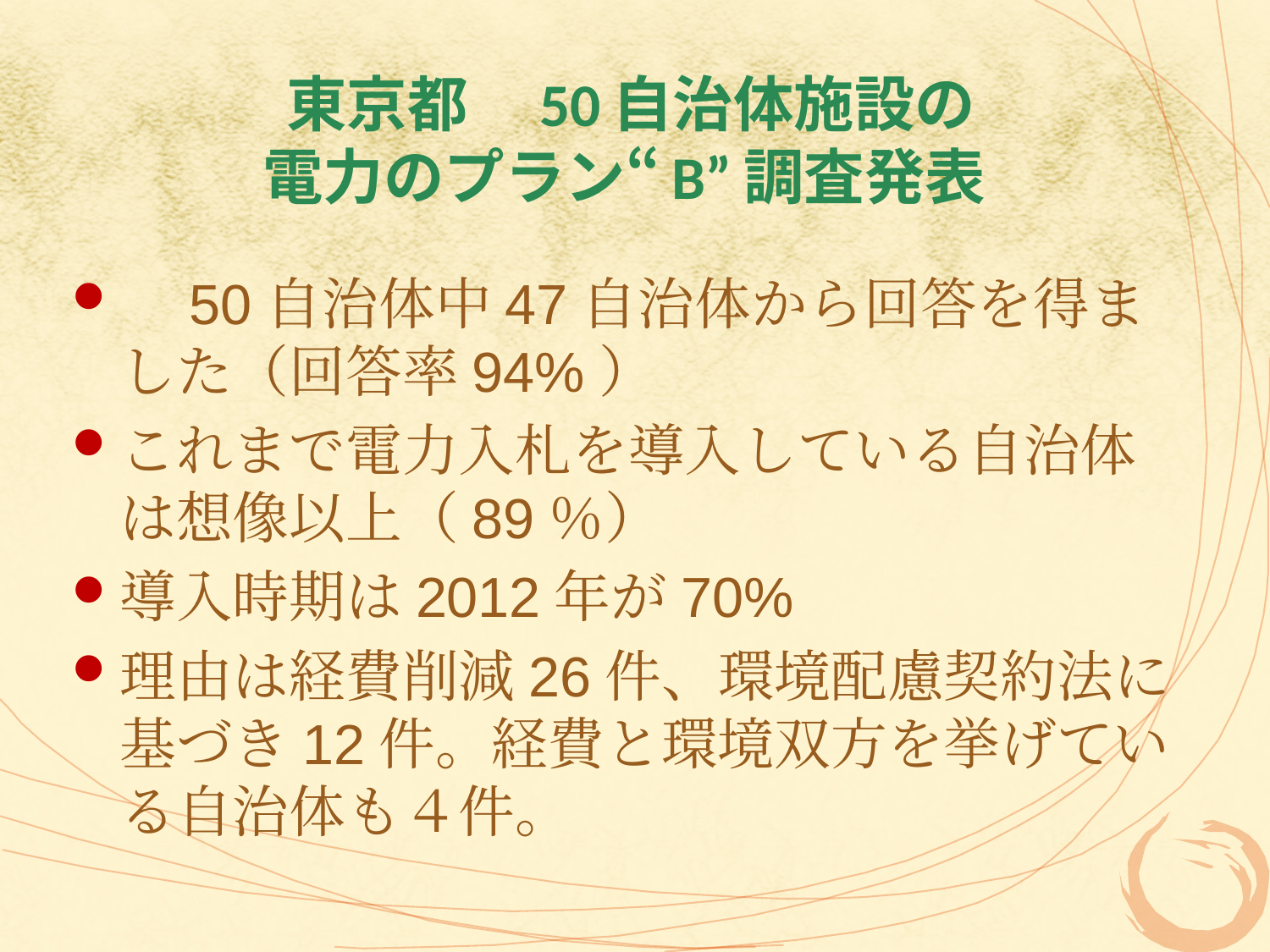

# 東京都　50自治体施設の 電力のプラン“B”調査発表
　50自治体中47自治体から回答を得ました（回答率94%）
これまで電力入札を導入している自治体は想像以上（89％）
導入時期は2012年が70%
理由は経費削減26件、環境配慮契約法に基づき12件。経費と環境双方を挙げている自治体も４件。